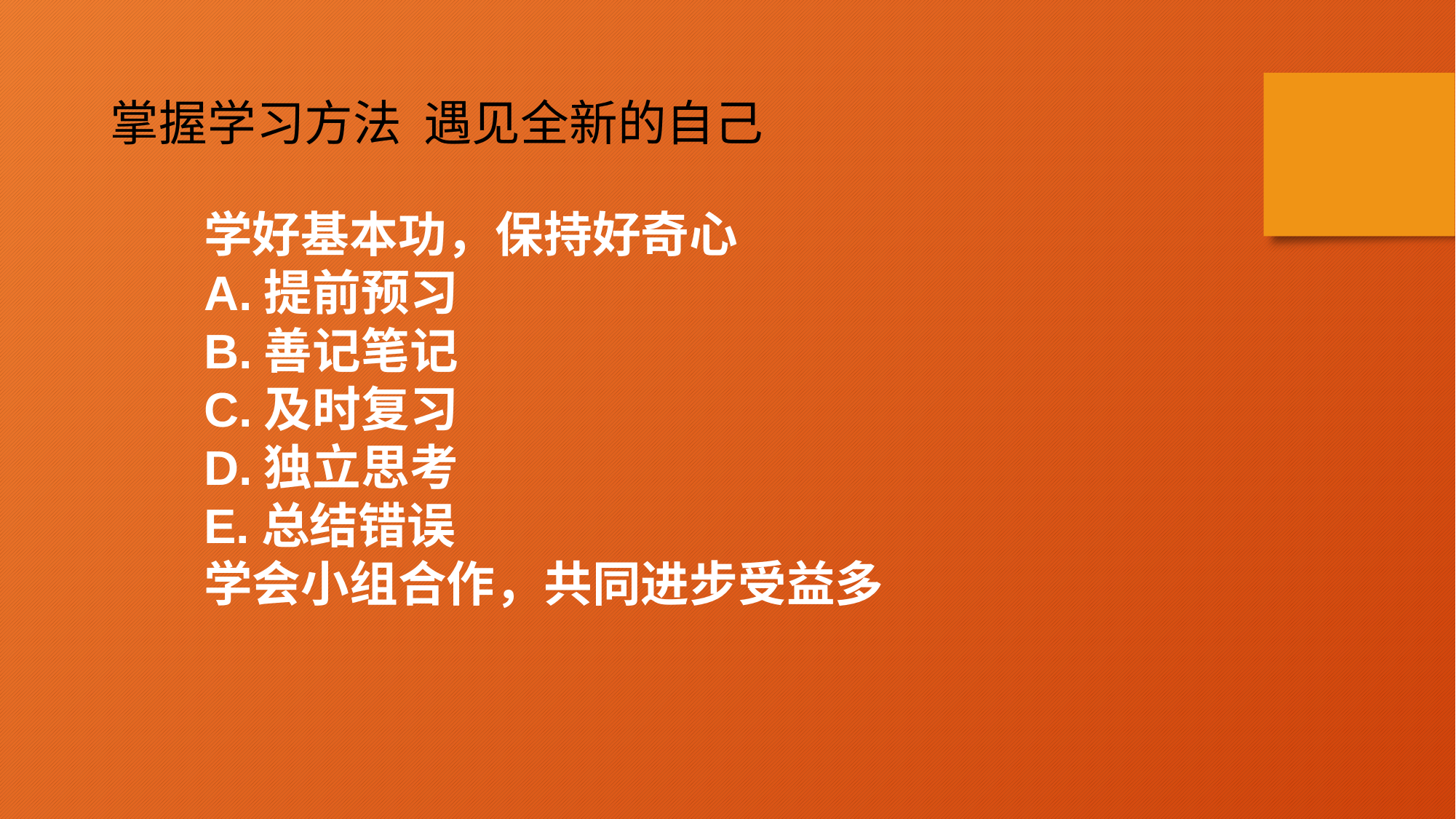

掌握学习方法  遇见全新的自己
学好基本功，保持好奇心
A.提前预习
B.善记笔记
C.及时复习
D.独立思考
E.总结错误
学会小组合作，共同进步受益多